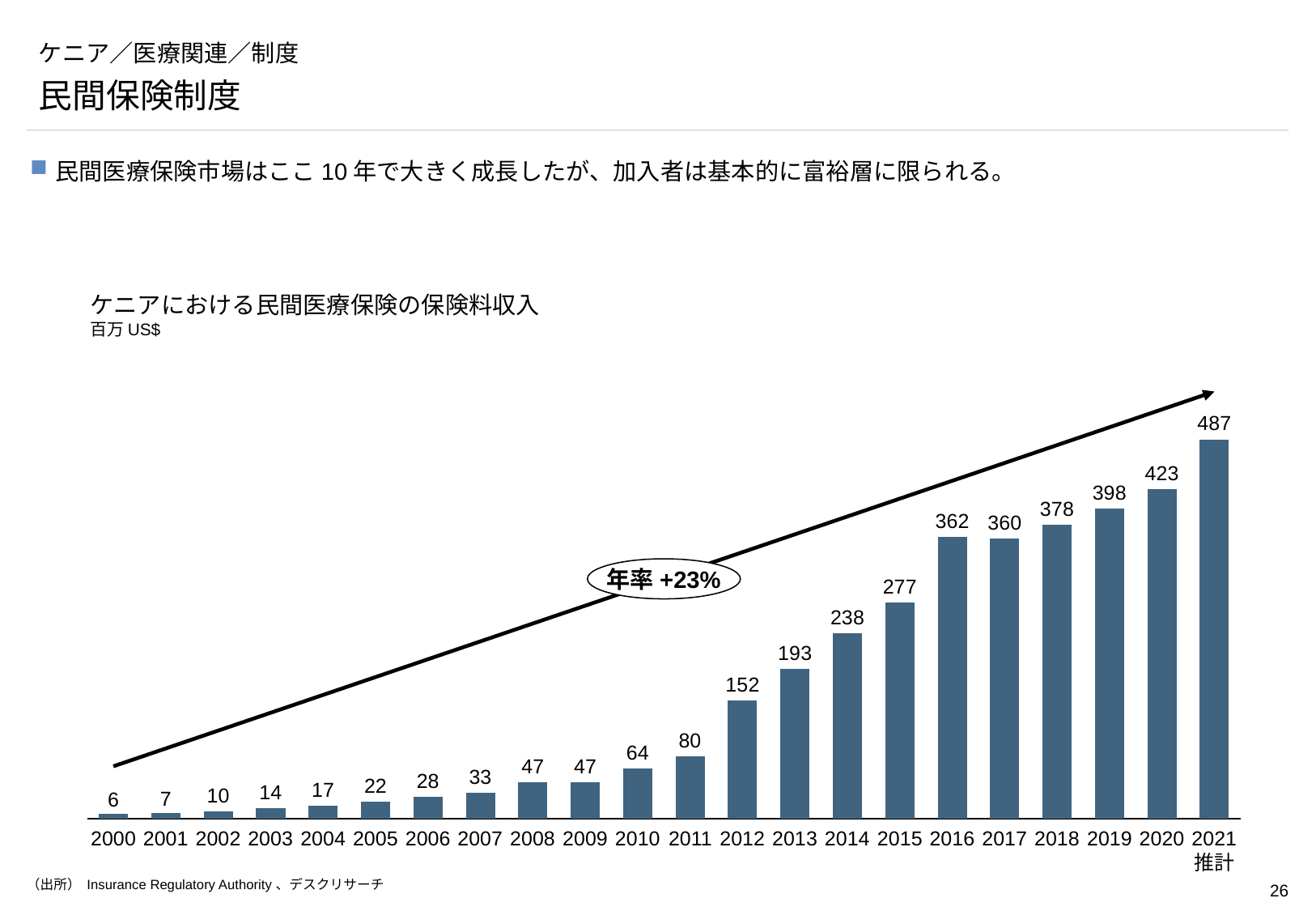

# ケニア／医療関連／制度
民間保険制度
民間医療保険市場はここ10年で大きく成長したが、加入者は基本的に富裕層に限られる。
ケニアにおける民間医療保険の保険料収入
百万US$

### Chart

| Category |  |
|---|---|
年率+23%
2000
2001
2002
2003
2004
2005
2006
2007
2008
2009
2010
2011
2012
2013
2014
2015
2016
2017
2018
2019
2020
2021
推計
（出所） Insurance Regulatory Authority、デスクリサーチ